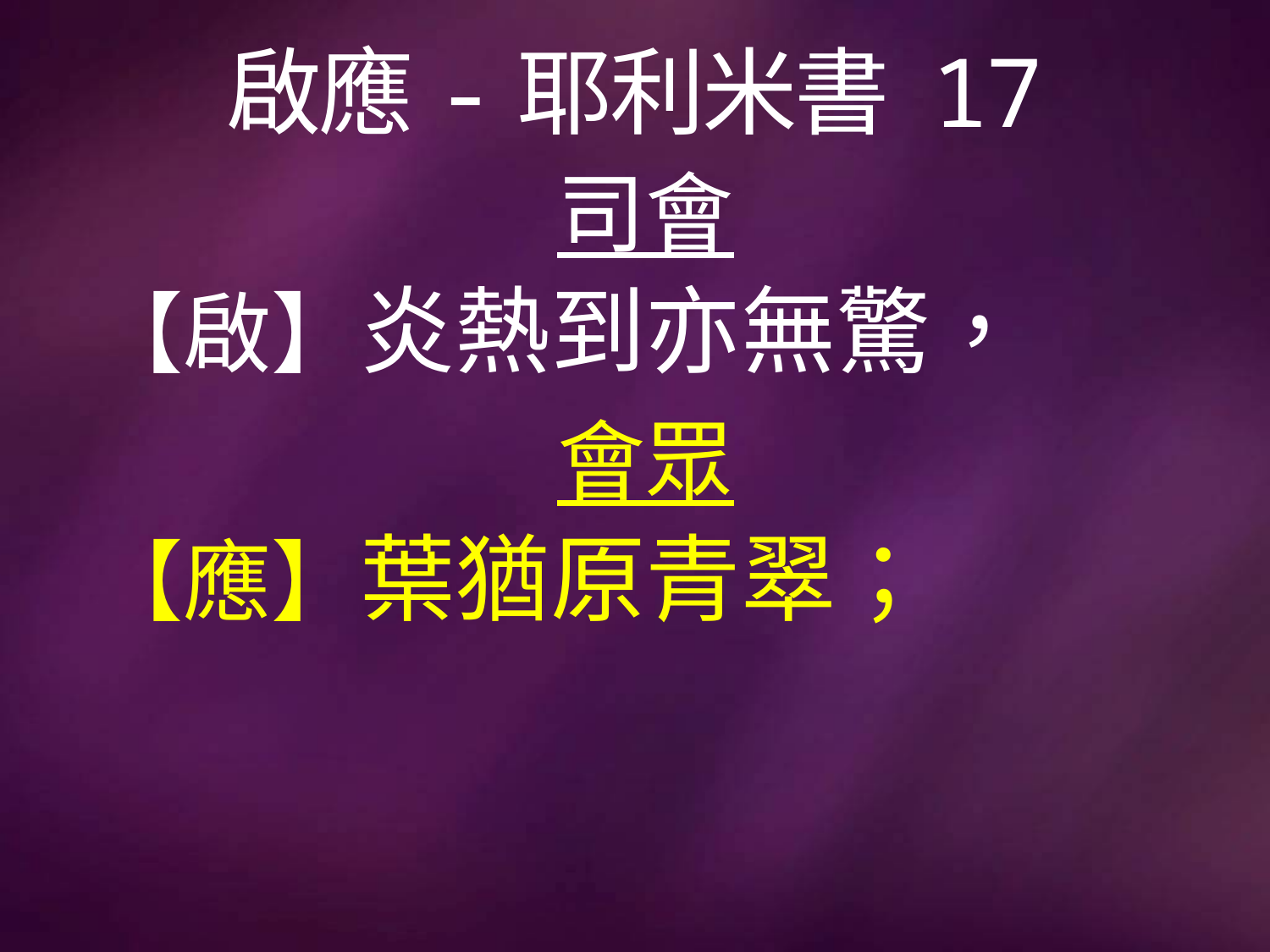

# 啟應-耶利米書 17
司會
【啟】炎熱到亦無驚，

會眾
【應】葉猶原青翠；